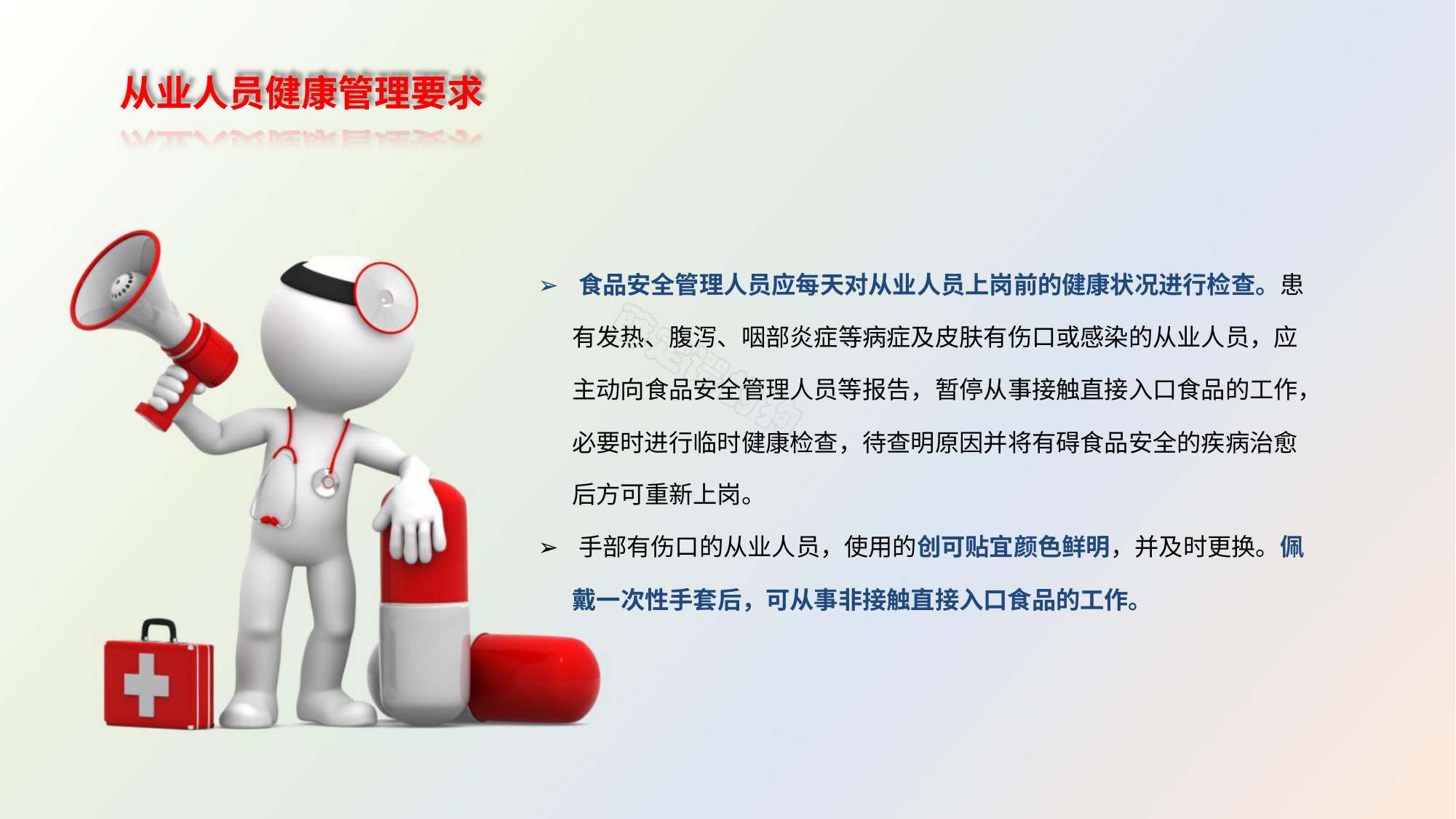

从业人员健康管理要求
➢ 食品安全管理人员应每天对从业人员上岗前的健康状况进行检查。患
有发热、腹泻、咽部炎症等病症及皮肤有伤口或感染的从业人员，应
主动向食品安全管理人员等报告，暂停从事接触直接入口食品的工作，
必要时进行临时健康检查，待查明原因并将有碍食品安全的疾病治愈
后方可重新上岗。
➢ 手部有伤口的从业人员，使用的创可贴宜颜色鲜明，并及时更换。佩
戴一次性手套后，可从事非接触直接入口食品的工作。